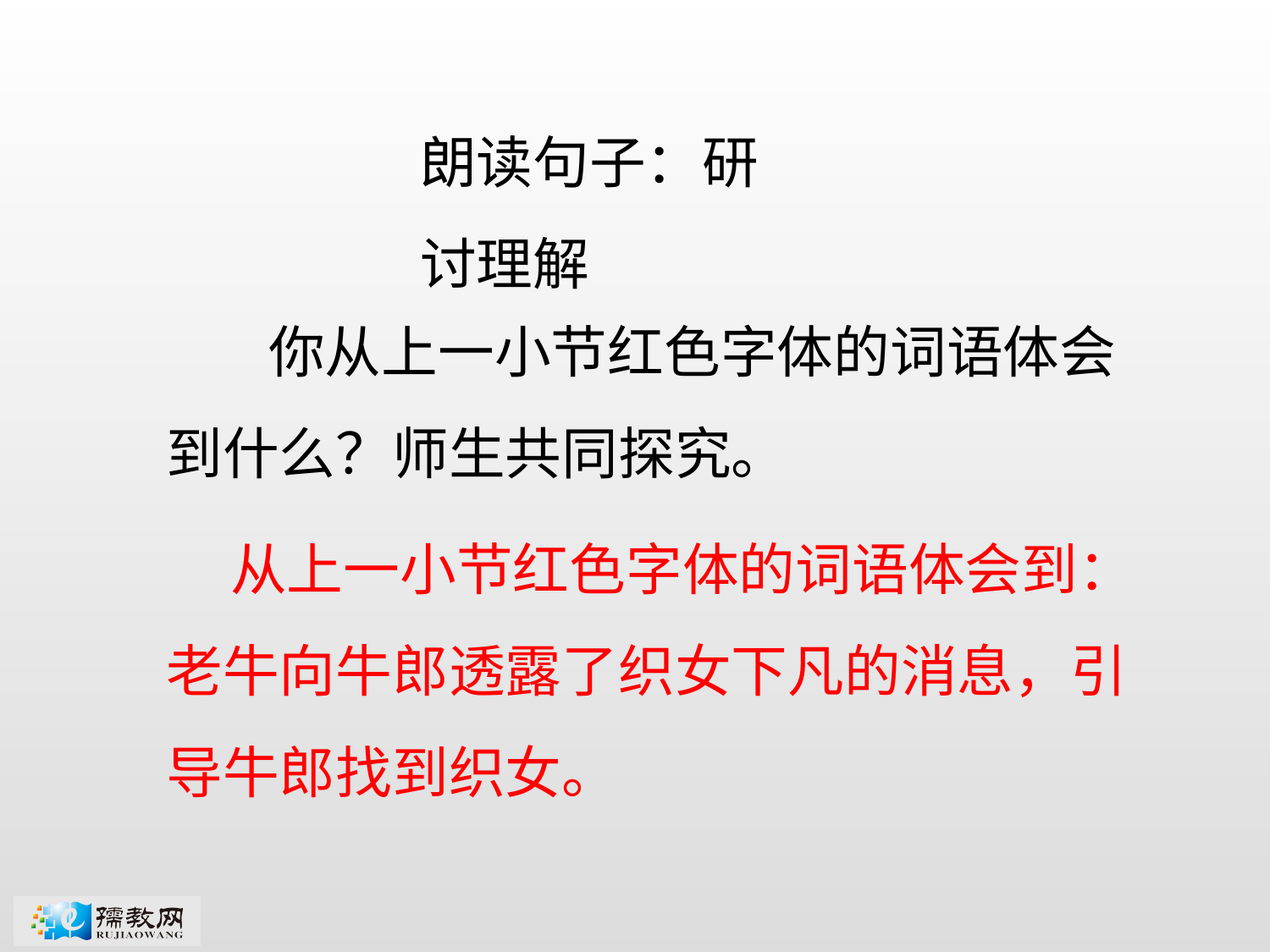

朗读句子：研讨理解
       你从上一小节红色字体的词语体会到什么？师生共同探究。
    从上一小节红色字体的词语体会到：老牛向牛郎透露了织女下凡的消息，引导牛郎找到织女。